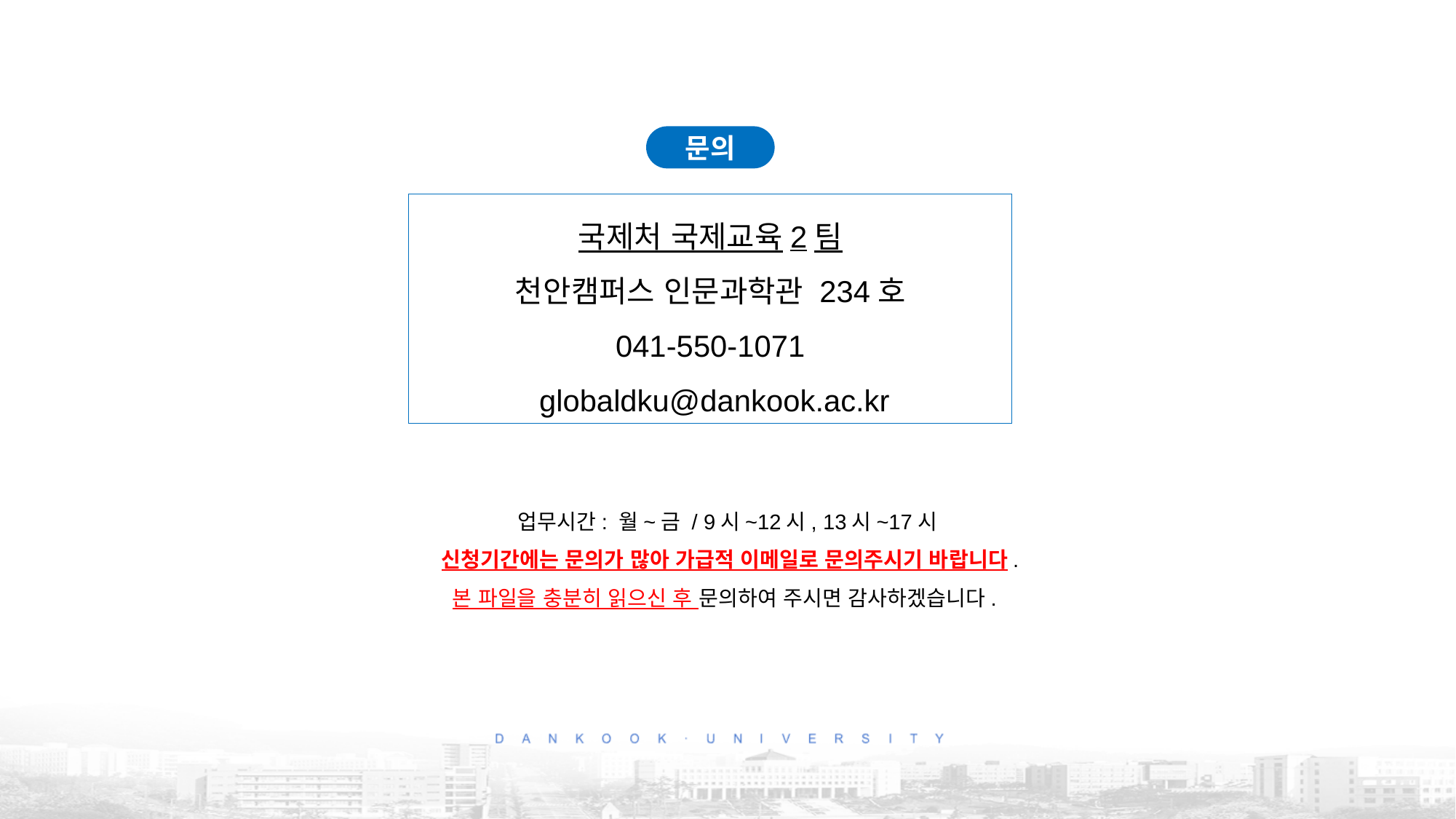

문의
국제처 국제교육2팀
천안캠퍼스 인문과학관 234호
041-550-1071
 globaldku@dankook.ac.kr
업무시간: 월~금 / 9시~12시, 13시~17시
 신청기간에는 문의가 많아 가급적 이메일로 문의주시기 바랍니다.
본 파일을 충분히 읽으신 후 문의하여 주시면 감사하겠습니다.